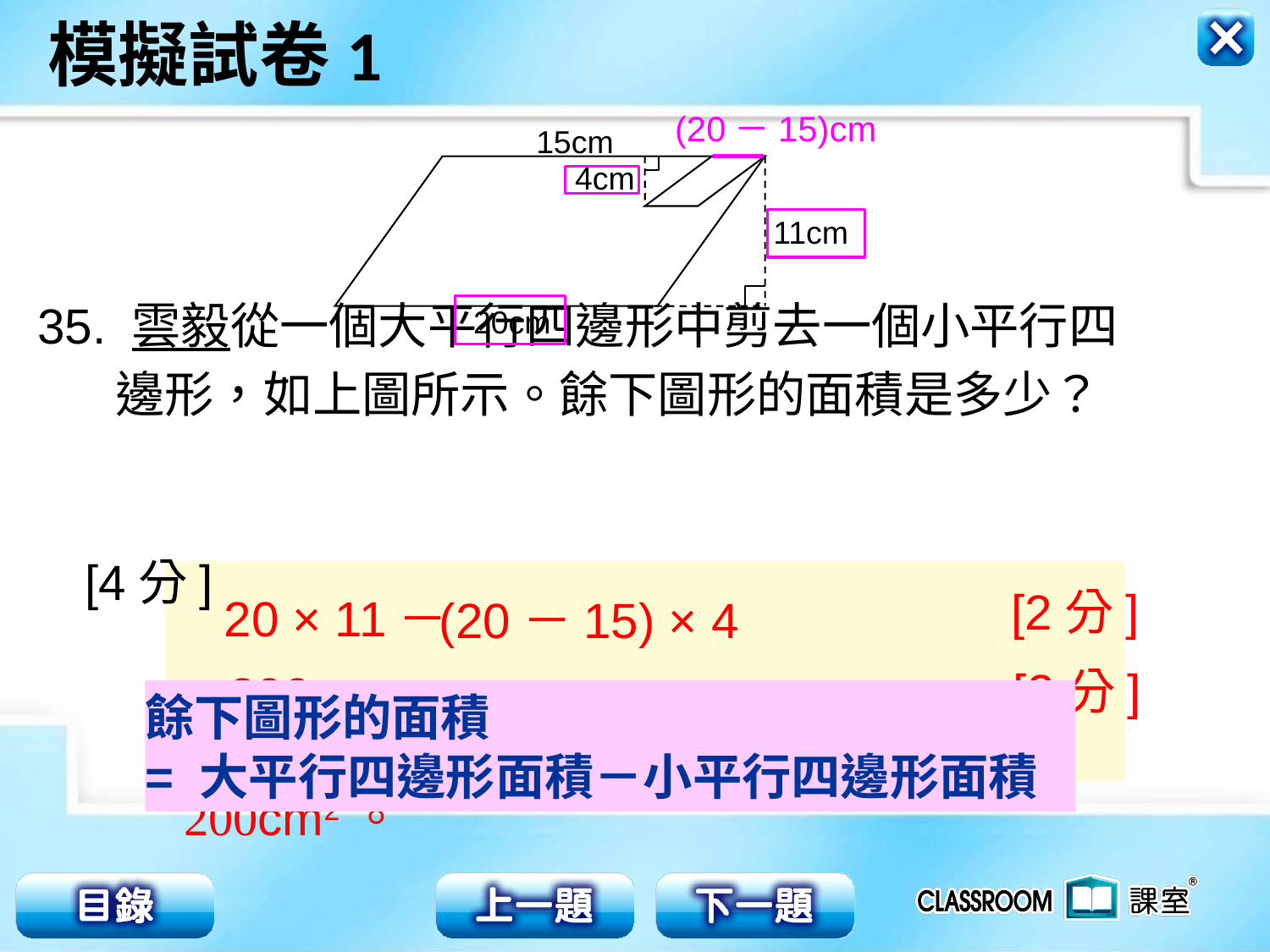

(20－15)cm
15cm

4cm

11cm

20cm
35. 雲毅從一個大平行四邊形中剪去一個小平行四
      邊形，如上圖所示。餘下圖形的面積是多少？
                                       [4分]

 [2分]
 20 × 11－
 (20－15) × 4
 [2分]
= 200
餘下圖形的面積
= 大平行四邊形面積－小平行四邊形面積
餘下圖形的面積是200cm2。